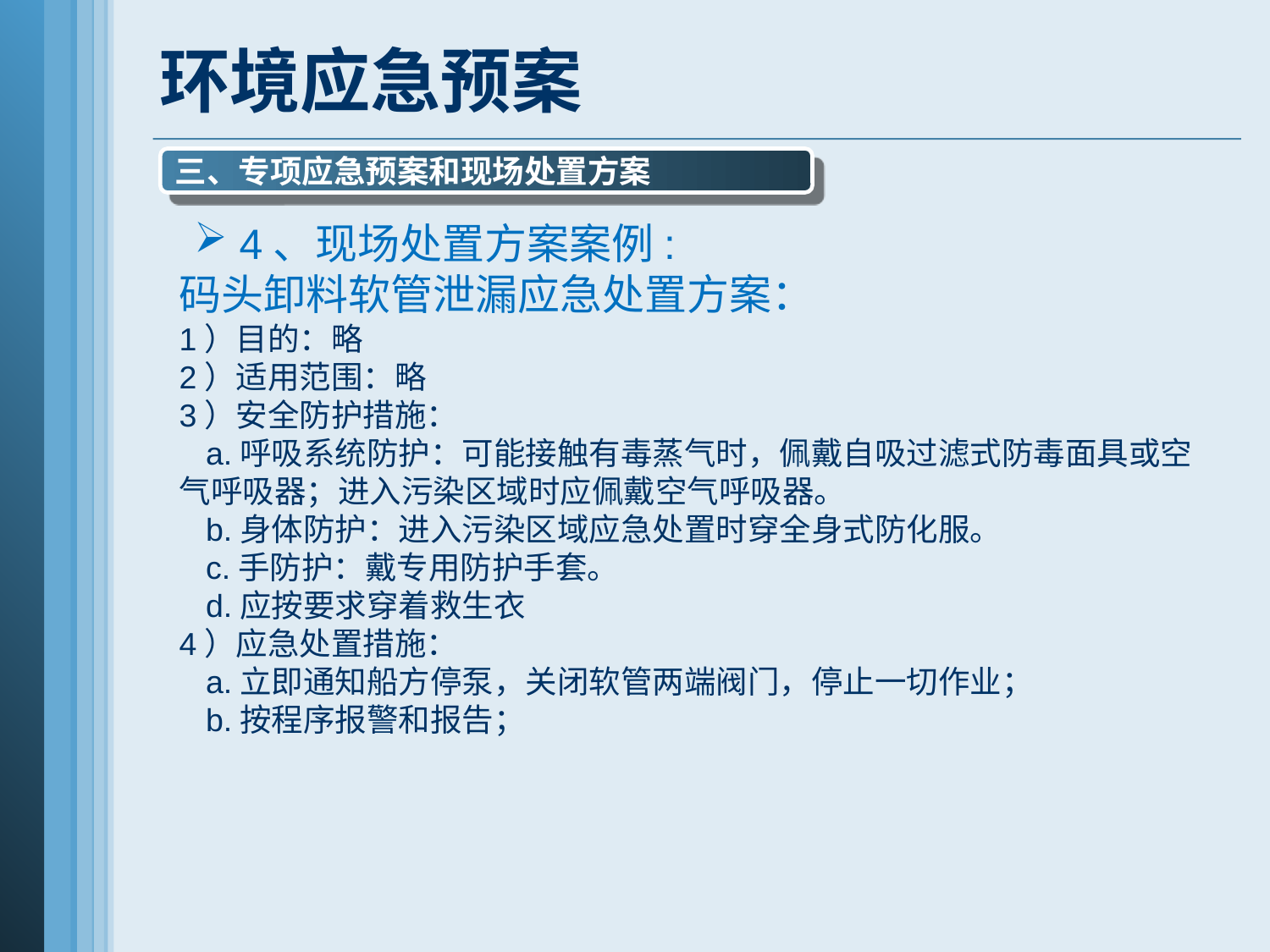

环境应急预案
三、专项应急预案和现场处置方案
4、现场处置方案案例:
码头卸料软管泄漏应急处置方案：
1）目的：略
2）适用范围：略
3）安全防护措施：
   a.呼吸系统防护：可能接触有毒蒸气时，佩戴自吸过滤式防毒面具或空气呼吸器；进入污染区域时应佩戴空气呼吸器。
   b.身体防护：进入污染区域应急处置时穿全身式防化服。
   c.手防护：戴专用防护手套。
   d.应按要求穿着救生衣
4）应急处置措施：
   a.立即通知船方停泵，关闭软管两端阀门，停止一切作业；
   b.按程序报警和报告；